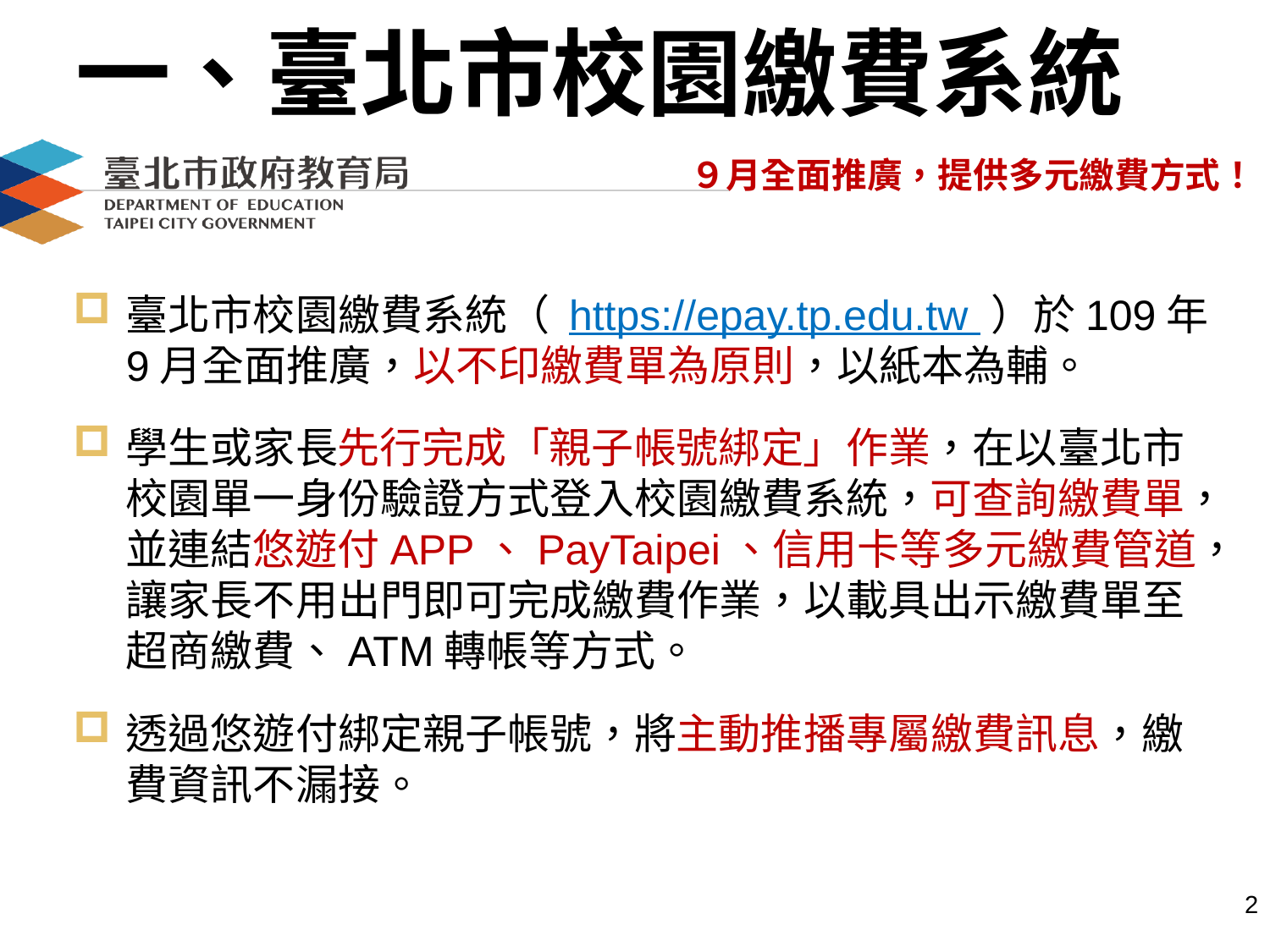

一、臺北市校園繳費系統
９月全面推廣，提供多元繳費方式！
臺北市校園繳費系統（ https://epay.tp.edu.tw ）於109年9月全面推廣，以不印繳費單為原則，以紙本為輔。
學生或家長先行完成「親子帳號綁定」作業，在以臺北市校園單一身份驗證方式登入校園繳費系統，可查詢繳費單，並連結悠遊付APP、PayTaipei、信用卡等多元繳費管道，讓家長不用出門即可完成繳費作業，以載具出示繳費單至超商繳費、ATM轉帳等方式。
透過悠遊付綁定親子帳號，將主動推播專屬繳費訊息，繳費資訊不漏接。
2